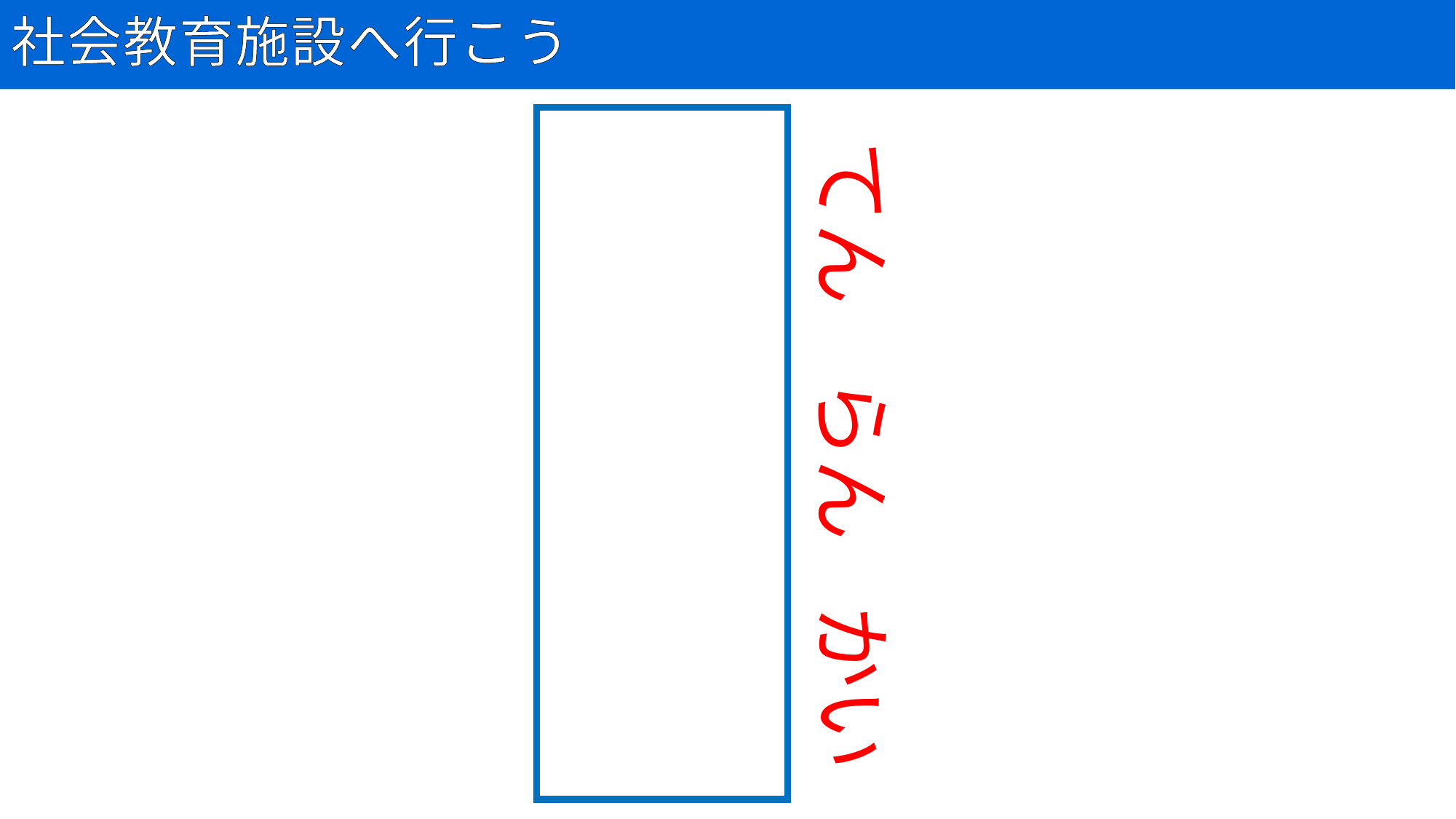

# 社会教育施設へ行こう
37
展覧会

てん
らん
かい